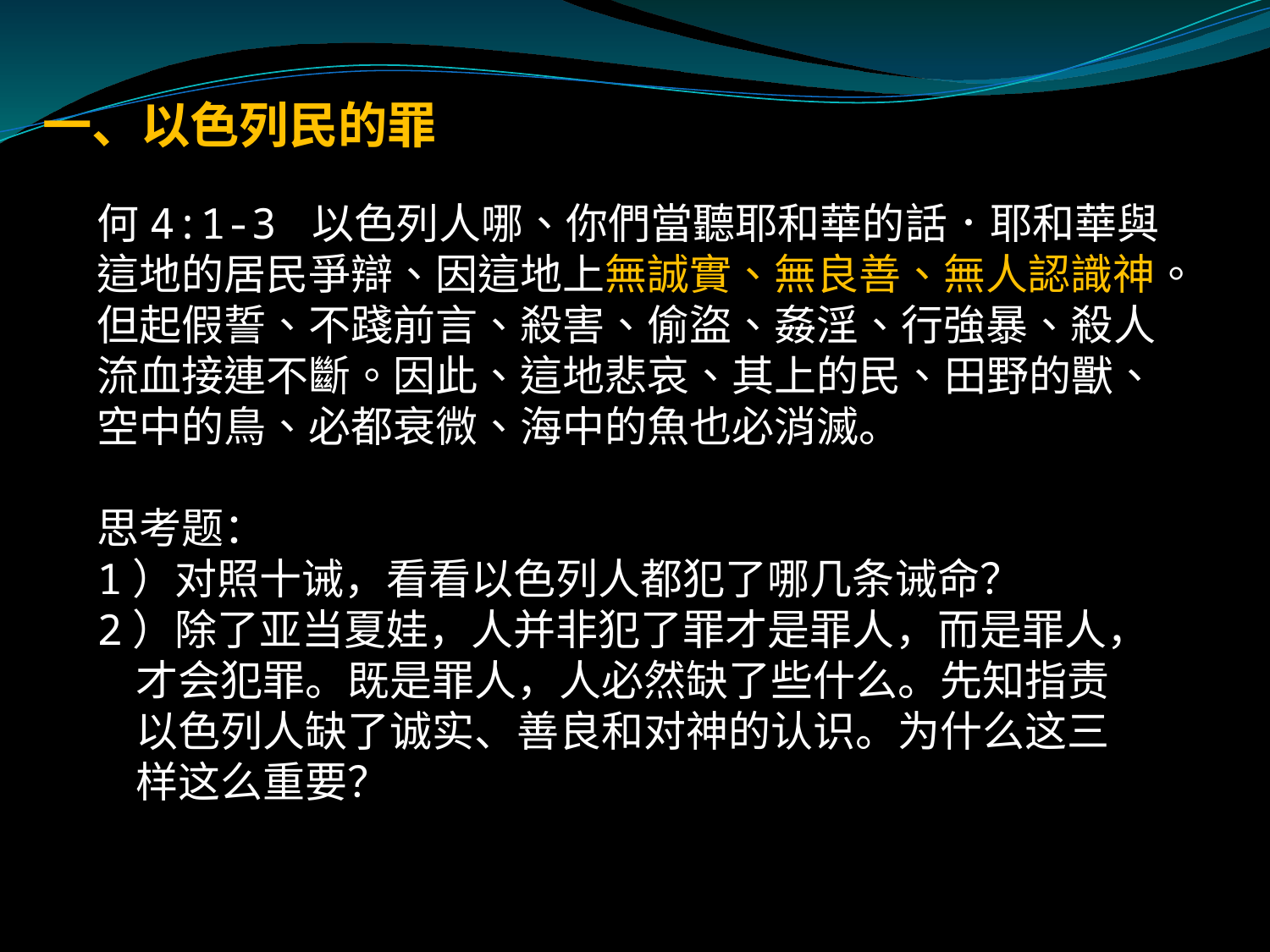

# 一、以色列民的罪
何4:1-3 以色列人哪、你們當聽耶和華的話．耶和華與這地的居民爭辯、因這地上無誠實、無良善、無人認識神。但起假誓、不踐前言、殺害、偷盜、姦淫、行強暴、殺人流血接連不斷。因此、這地悲哀、其上的民、田野的獸、空中的鳥、必都衰微、海中的魚也必消滅。

思考题：
1）对照十诫，看看以色列人都犯了哪几条诫命？
2）除了亚当夏娃，人并非犯了罪才是罪人，而是罪人，
   才会犯罪。既是罪人，人必然缺了些什么。先知指责
   以色列人缺了诚实、善良和对神的认识。为什么这三
   样这么重要？